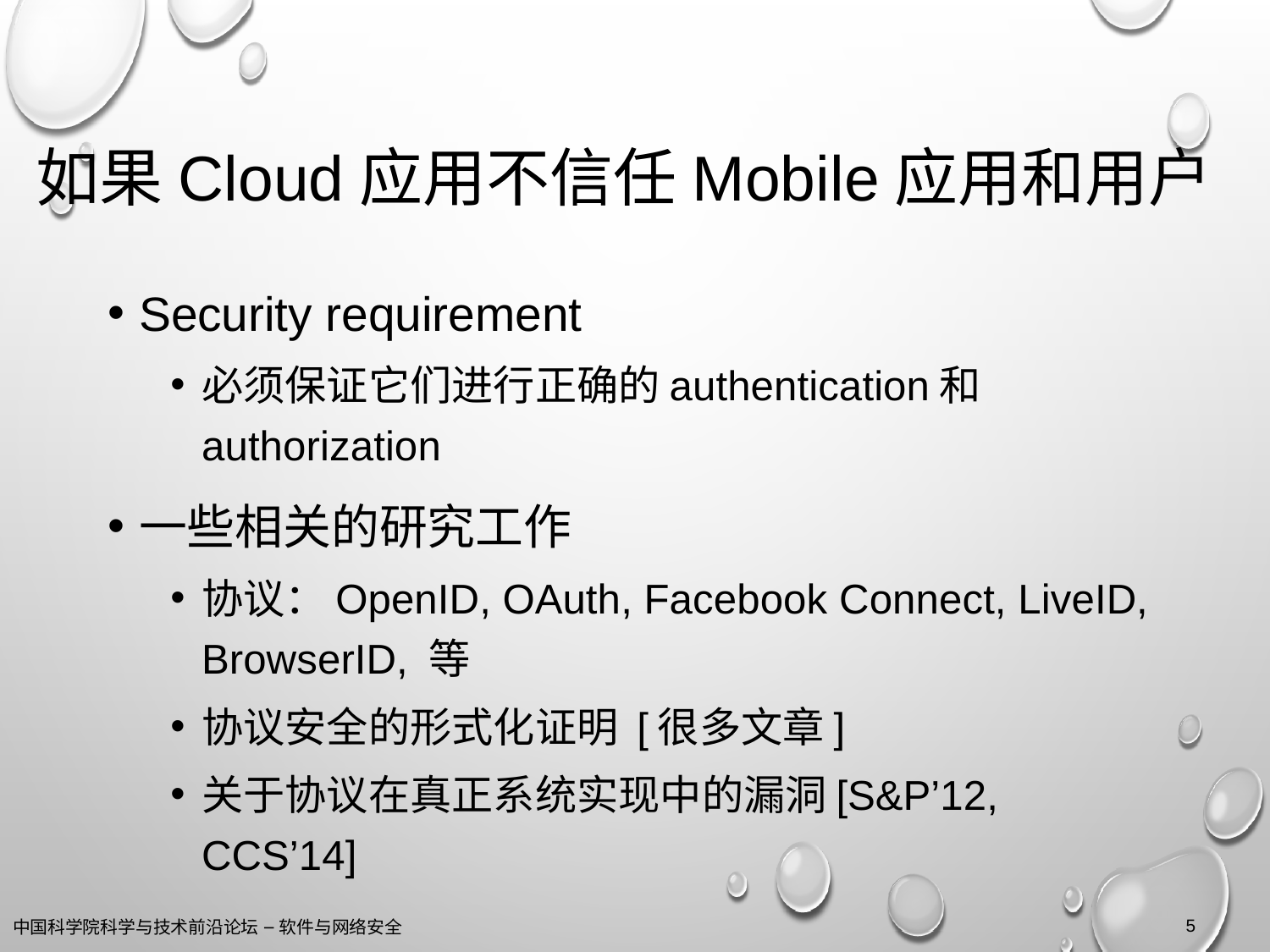

# 如果Cloud应用不信任Mobile应用和用户
Security requirement
必须保证它们进行正确的authentication和authorization
一些相关的研究工作
协议：OpenID, OAuth, Facebook Connect, LiveID, BrowserID, 等
协议安全的形式化证明 [很多文章]
关于协议在真正系统实现中的漏洞[S&P’12, CCS’14]

5
中国科学院科学与技术前沿论坛 – 软件与网络安全